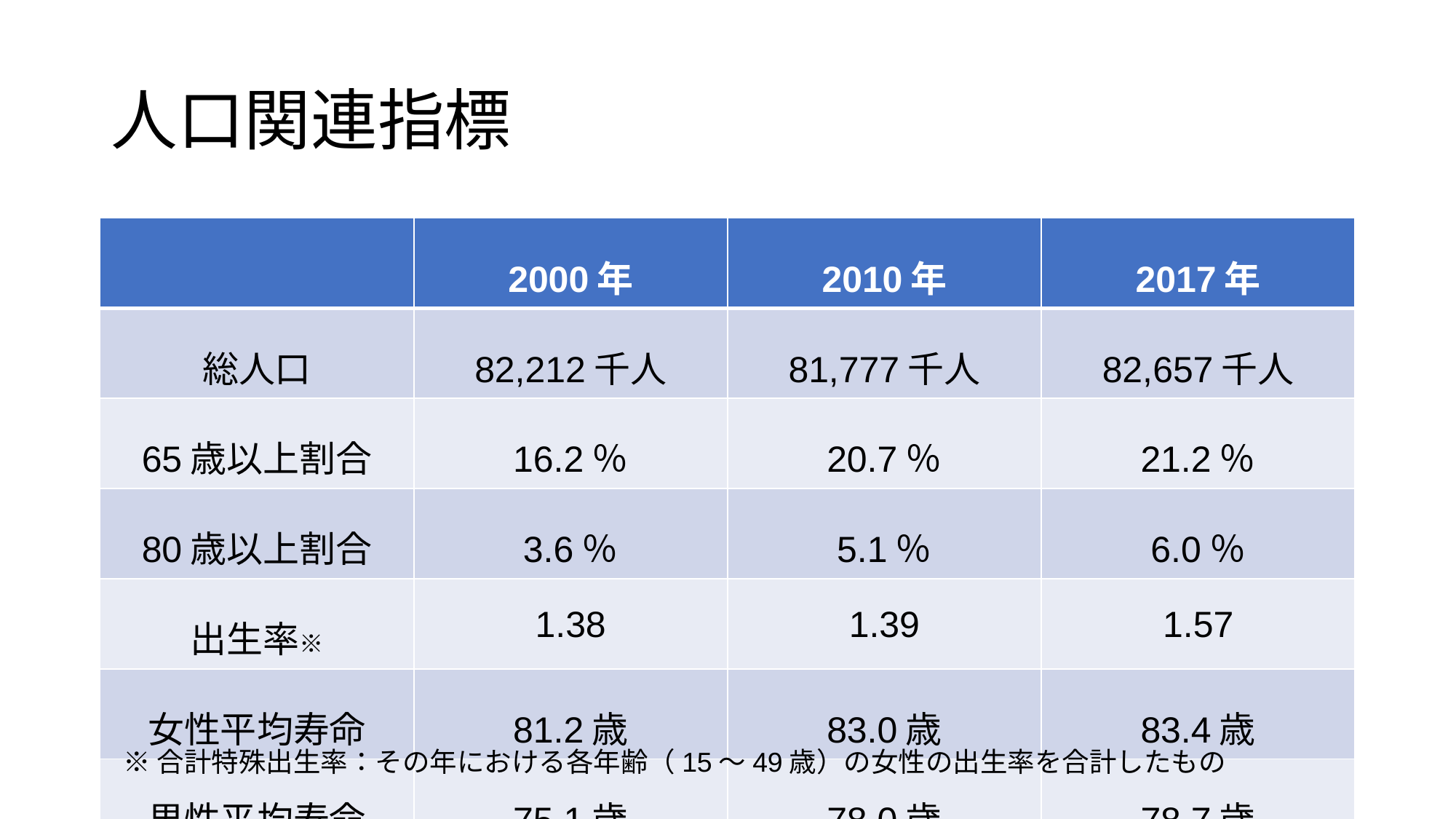

# 人口関連指標
|  | 2000年 | 2010年 | 2017年 |
| --- | --- | --- | --- |
| 総人口 | 82,212千人 | 81,777千人 | 82,657千人 |
| 65歳以上割合 | 16.2％ | 20.7％ | 21.2％ |
| 80歳以上割合 | 3.6％ | 5.1％ | 6.0％ |
| 出生率※ | 1.38 | 1.39 | 1.57 |
| 女性平均寿命 | 81.2歳 | 83.0歳 | 83.4歳 |
| 男性平均寿命 | 75.1歳 | 78.0歳 | 78.7歳 |
※合計特殊出生率：その年における各年齢（15～49歳）の女性の出生率を合計したもの